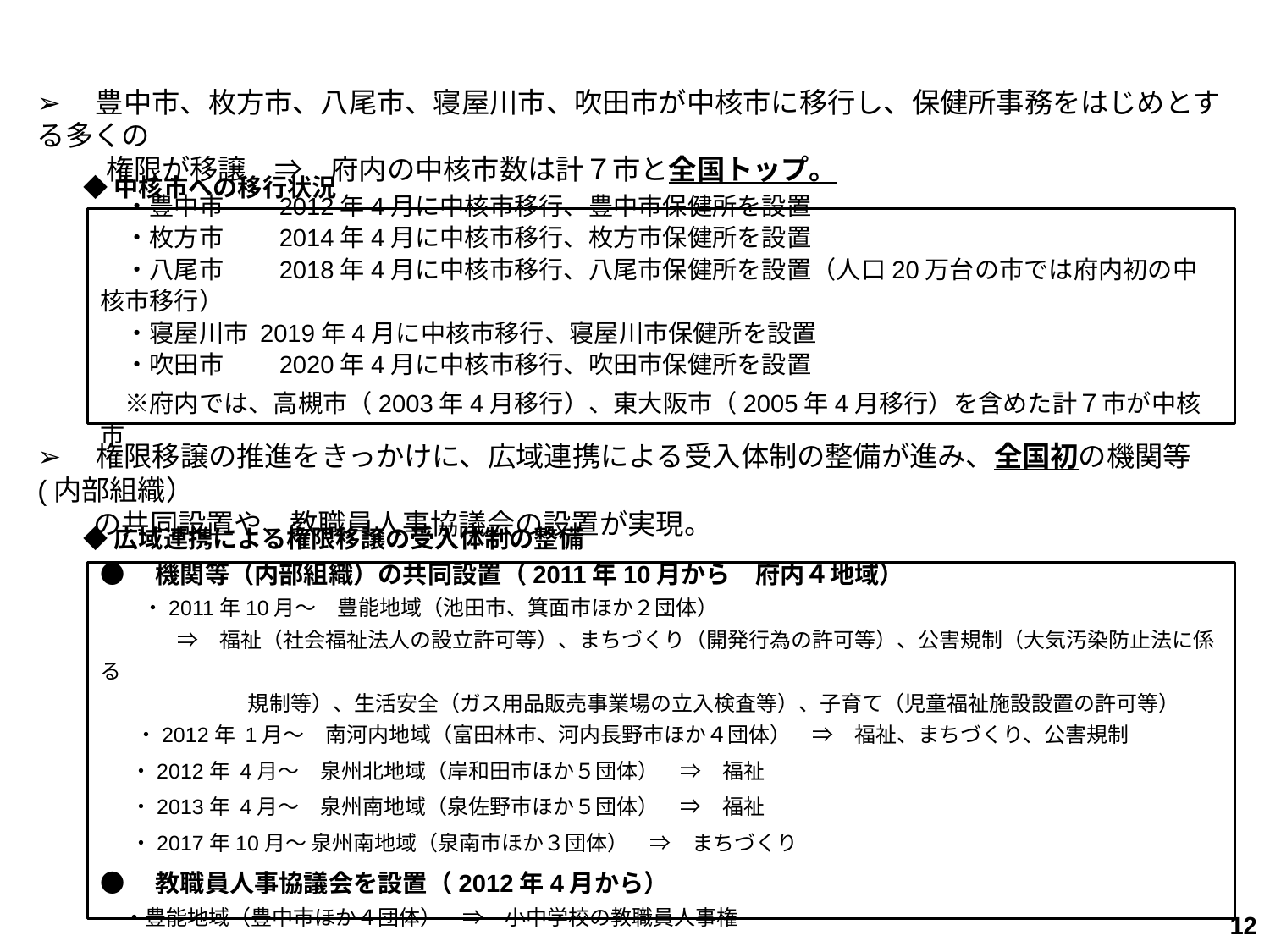

➢　豊中市、枚方市、八尾市、寝屋川市、吹田市が中核市に移行し、保健所事務をはじめとする多くの
　　　権限が移譲　⇒　府内の中核市数は計７市と全国トップ。
◆中核市への移行状況
　・豊中市　　2012年4月に中核市移行、豊中市保健所を設置
　・枚方市　　2014年4月に中核市移行、枚方市保健所を設置
　・八尾市　　2018年4月に中核市移行、八尾市保健所を設置（人口20万台の市では府内初の中核市移行）
　・寝屋川市 2019年4月に中核市移行、寝屋川市保健所を設置
　・吹田市　　2020年4月に中核市移行、吹田市保健所を設置

　※府内では、高槻市（2003年4月移行）、東大阪市（2005年4月移行）を含めた計７市が中核市

➢　権限移譲の推進をきっかけに、広域連携による受入体制の整備が進み、全国初の機関等(内部組織）
　　の共同設置や、教職員人事協議会の設置が実現。
◆広域連携による権限移譲の受入体制の整備
●　機関等（内部組織）の共同設置（2011年10月から　府内４地域）
　　・2011年10月～　豊能地域（池田市、箕面市ほか２団体）
　　　   ⇒　福祉（社会福祉法人の設立許可等）、まちづくり（開発行為の許可等）、公害規制（大気汚染防止法に係る
　　　　　　　規制等）、生活安全（ガス用品販売事業場の立入検査等）、子育て（児童福祉施設設置の許可等）
  　・2012年 1月～　南河内地域（富田林市、河内長野市ほか４団体）　⇒　福祉、まちづくり、公害規制
　  ・2012年 4月～　泉州北地域（岸和田市ほか５団体）　⇒　福祉
　  ・2013年 4月～　泉州南地域（泉佐野市ほか５団体）　⇒　福祉
　  ・2017年10月～ 泉州南地域（泉南市ほか３団体）　⇒　まちづくり
●　教職員人事協議会を設置（2012年4月から）
    ・豊能地域（豊中市ほか４団体）　⇒　小中学校の教職員人事権
12